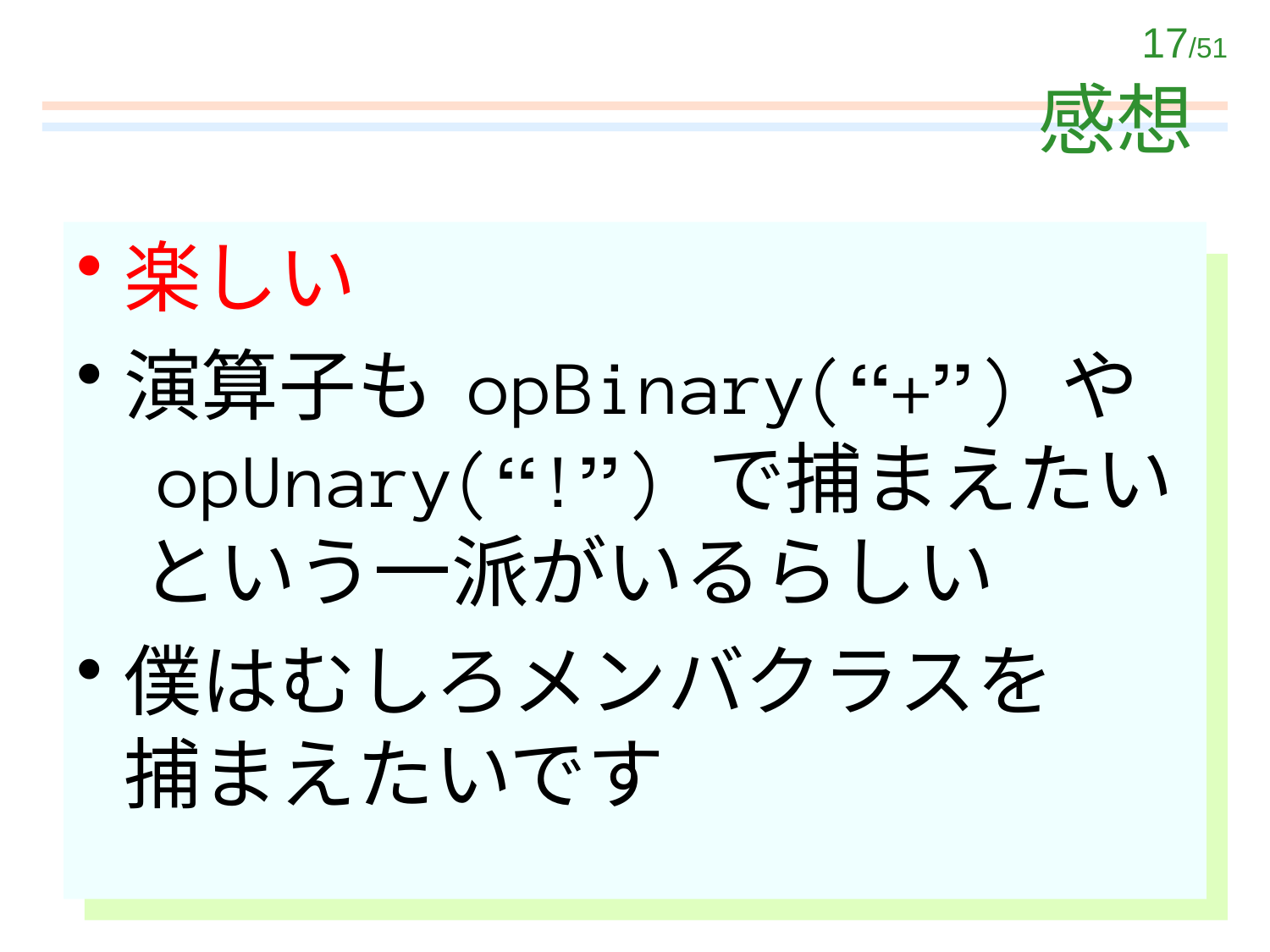

# 感想
楽しい
演算子も opBinary(“+”) や
 opUnary(“!”) で捕まえたい
 という一派がいるらしい
僕はむしろメンバクラスを
捕まえたいです